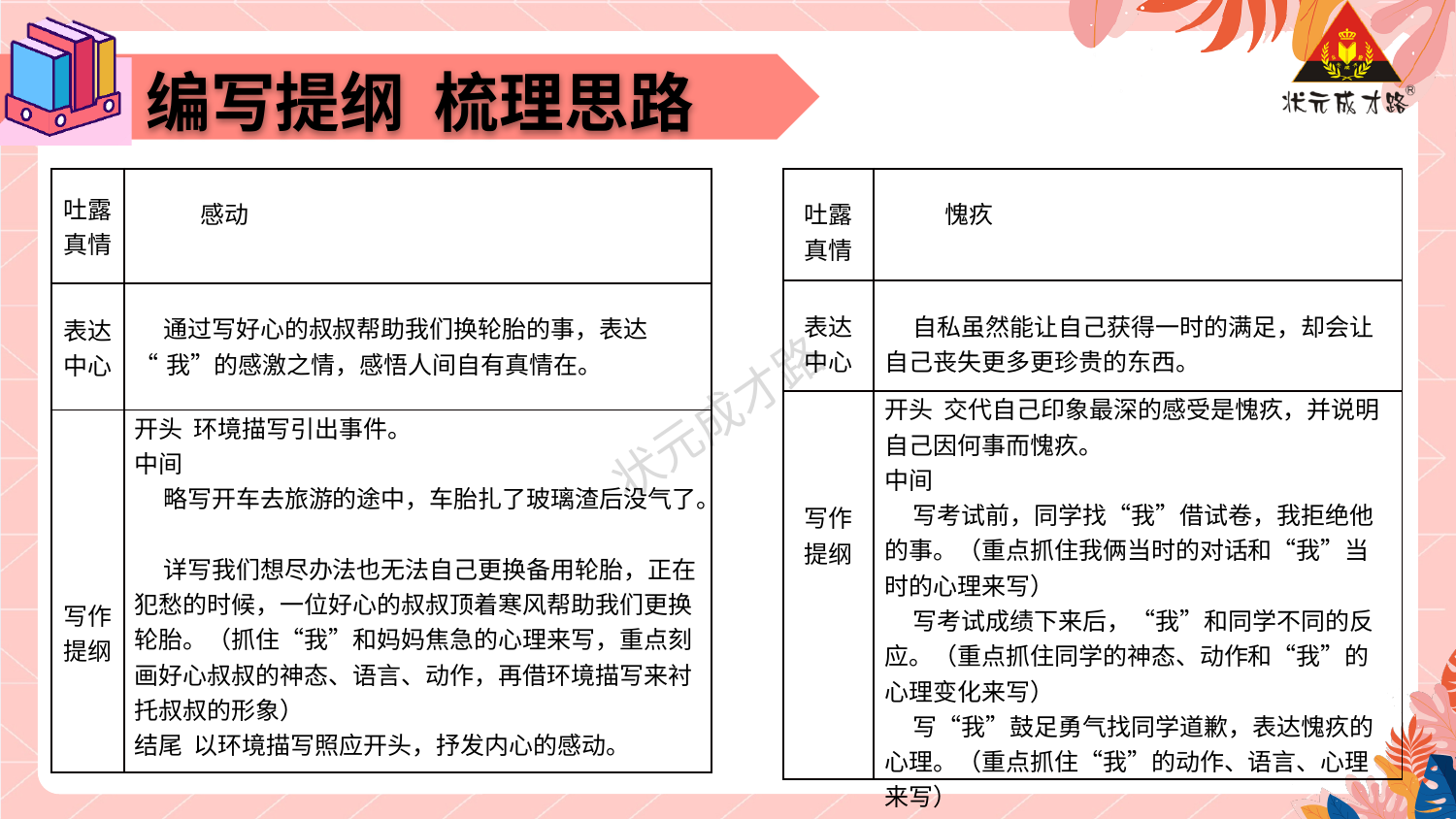

编写提纲  梳理思路
| 吐露真情 | 感动 |
| --- | --- |
| 表达中心 | 通过写好心的叔叔帮助我们换轮胎的事，表达 “我”的感激之情，感悟人间自有真情在。 |
| 写作提纲 | 开头 环境描写引出事件。 中间 略写开车去旅游的途中，车胎扎了玻璃渣后没气了。 详写我们想尽办法也无法自己更换备用轮胎，正在犯愁的时候，一位好心的叔叔顶着寒风帮助我们更换轮胎。（抓住“我”和妈妈焦急的心理来写，重点刻画好心叔叔的神态、语言、动作，再借环境描写来衬托叔叔的形象） 结尾 以环境描写照应开头，抒发内心的感动。 |
| 吐露真情 | 愧疚 |
| --- | --- |
| 表达中心 | 自私虽然能让自己获得一时的满足，却会让自己丧失更多更珍贵的东西。 |
| 写作提纲 | 开头 交代自己印象最深的感受是愧疚，并说明自己因何事而愧疚。 中间 写考试前，同学找“我”借试卷，我拒绝他的事。（重点抓住我俩当时的对话和“我”当时的心理来写） 写考试成绩下来后，“我”和同学不同的反应。（重点抓住同学的神态、动作和“我”的心理变化来写） 写“我”鼓足勇气找同学道歉，表达愧疚的心理。（重点抓住“我”的动作、语言、心理来写） 结尾 再次表达愧疚之情，写出感悟。 |